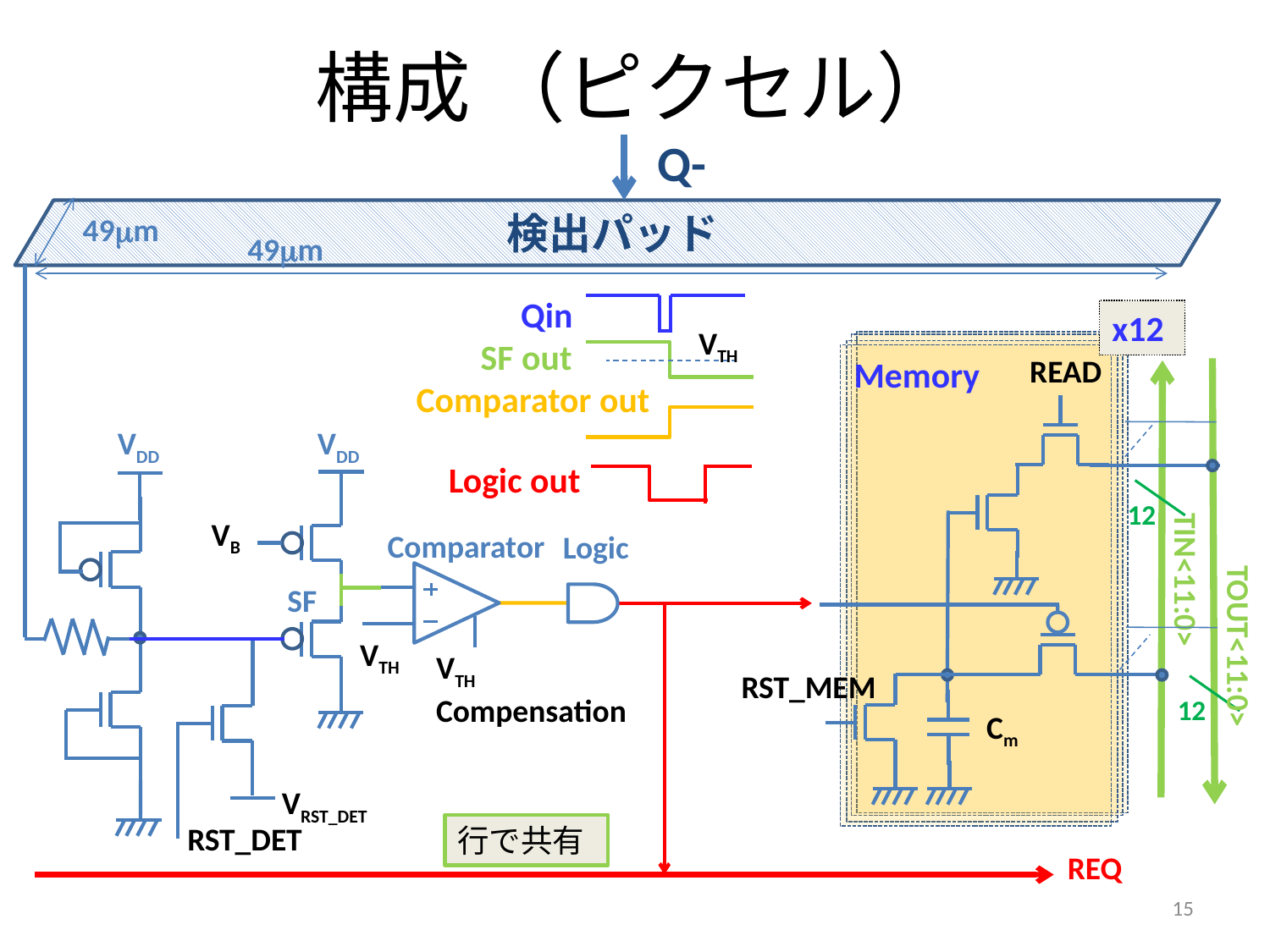

# 構成 （ピクセル）
Q-
検出パッド
49μm
49μm
             Qin
        SF out
Comparator out

    Logic out
x12
VTH

READ
Memory
VDD
VDD

12

VB
Comparator

VTH
Logic

TIN<11:0>
SF

TOUT<11:0>

VTH Compensation
RST_MEM

12
Cm
VRST_DET
RST_DET
行で共有
REQ
15